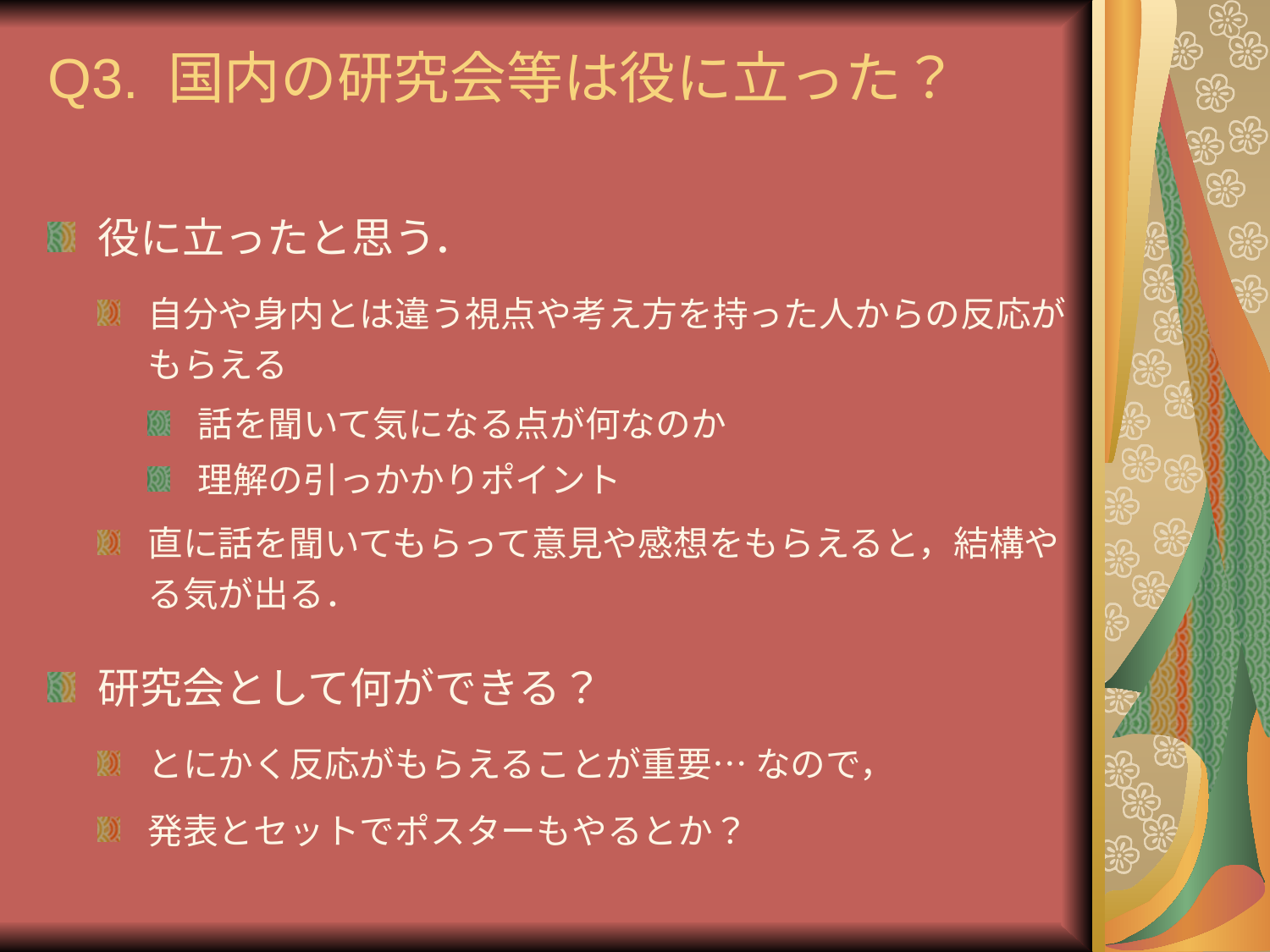

# Q3. 国内の研究会等は役に立った？
役に立ったと思う．
自分や身内とは違う視点や考え方を持った人からの反応がもらえる
話を聞いて気になる点が何なのか
理解の引っかかりポイント
直に話を聞いてもらって意見や感想をもらえると，結構やる気が出る．
研究会として何ができる？
とにかく反応がもらえることが重要… なので，
発表とセットでポスターもやるとか？